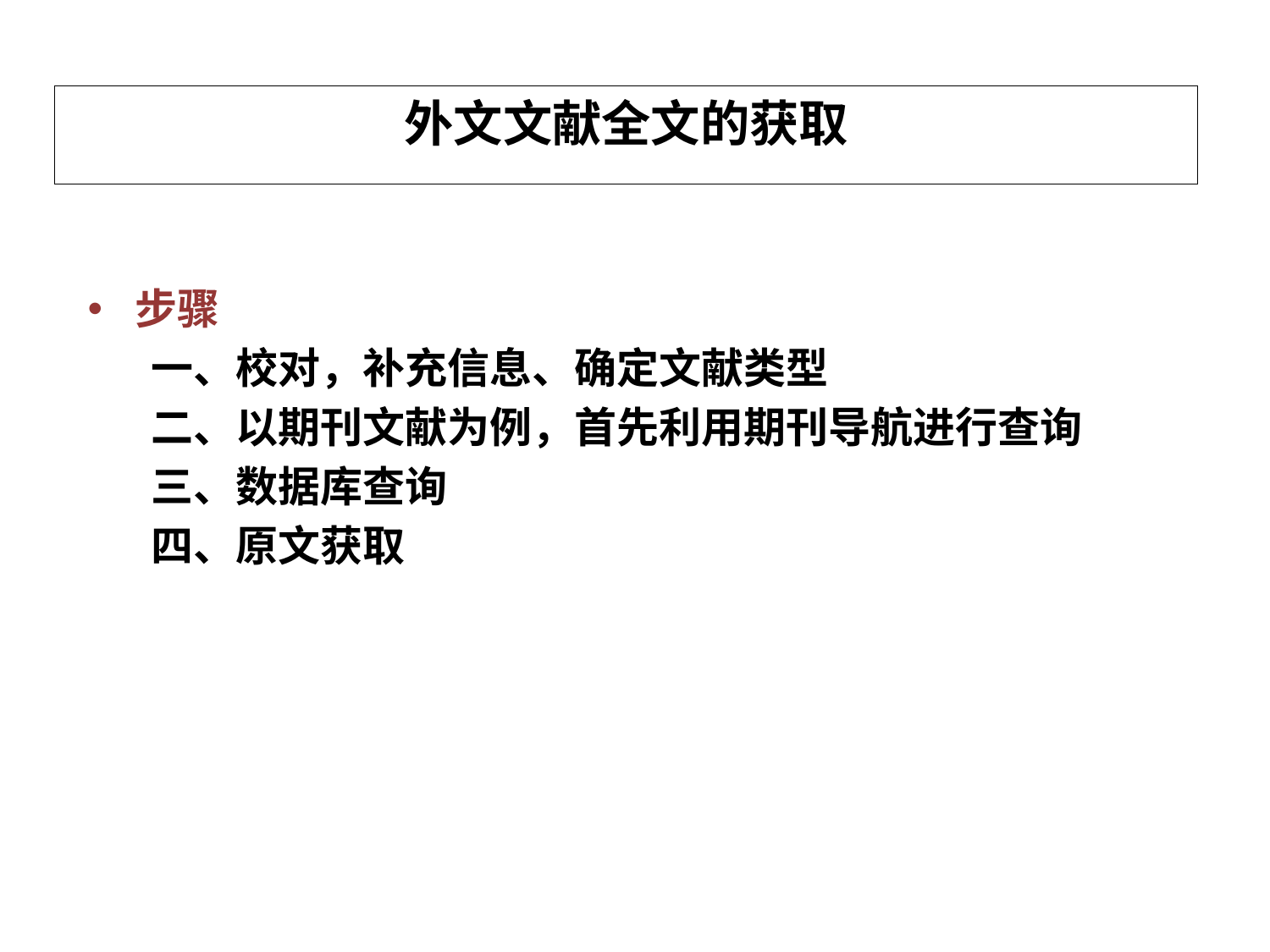

# 外文文献全文的获取
步骤
一、校对，补充信息、确定文献类型
二、以期刊文献为例，首先利用期刊导航进行查询
三、数据库查询
四、原文获取